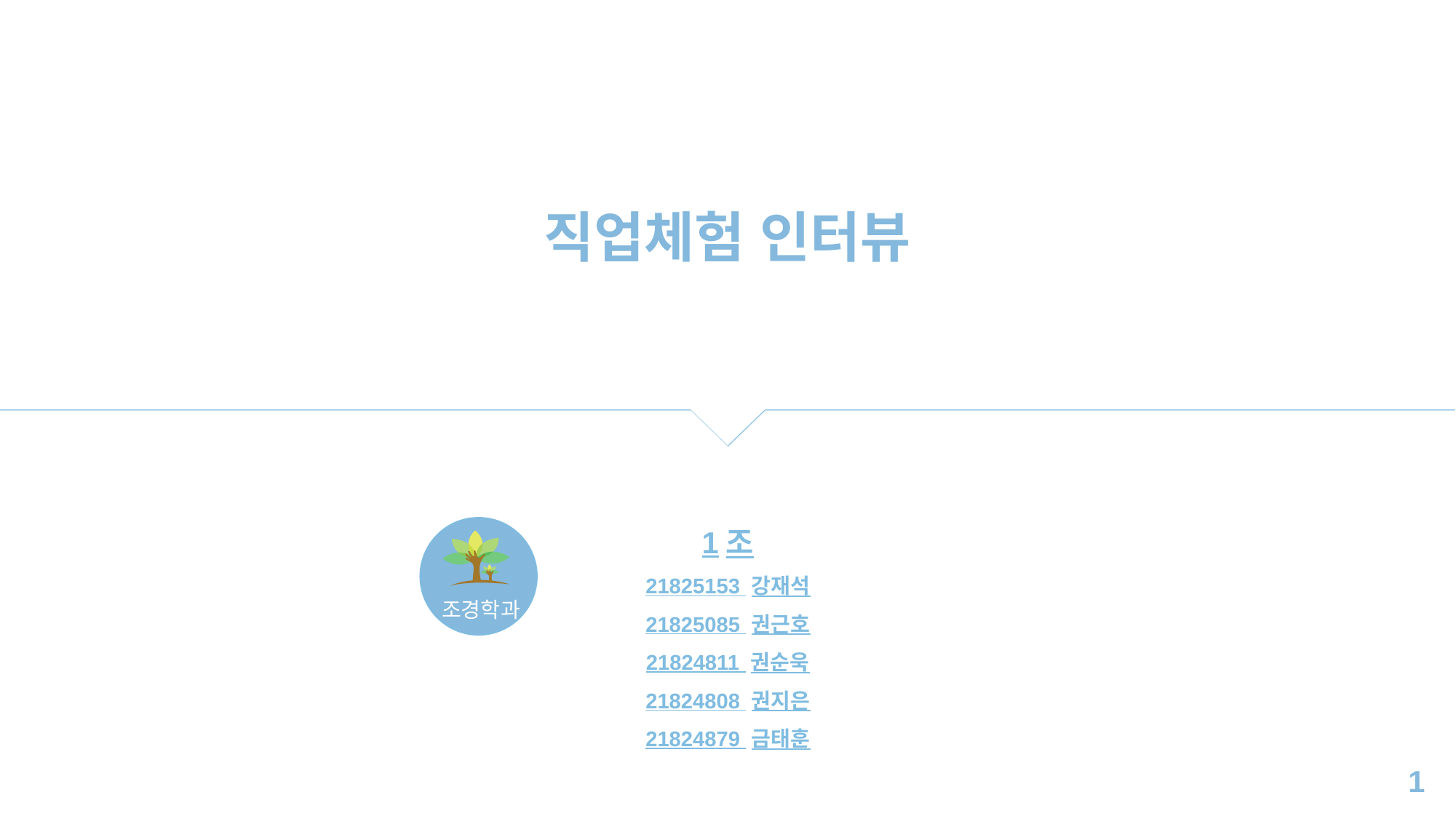

직업체험 인터뷰
1조
21825153 강재석
21825085 권근호
21824811 권순욱
21824808 권지은
21824879 금태훈

조경학과

1